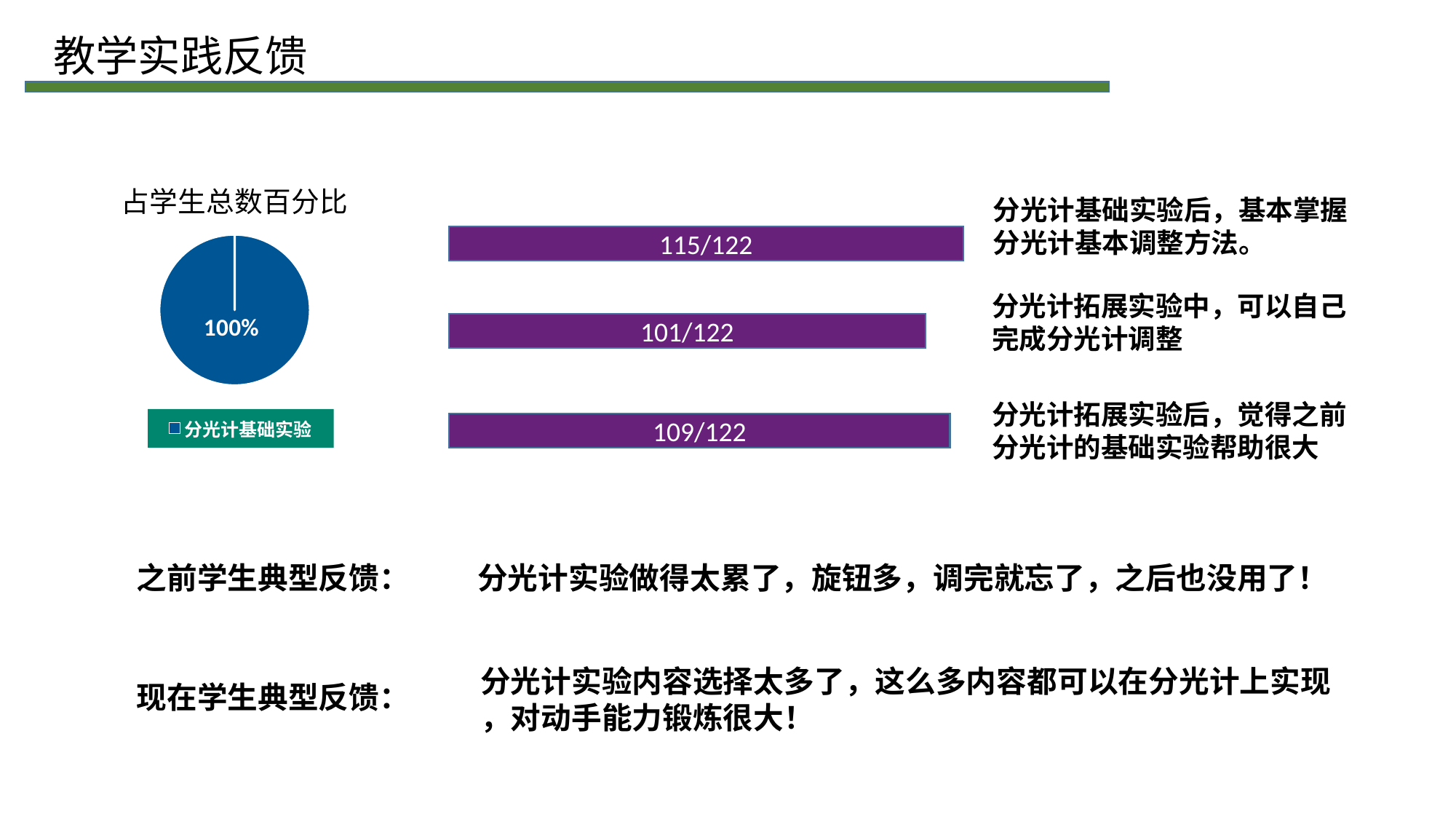

教学实践反馈

### Chart:

| Category | 占学生总数百分比 |
|---|---|
| 分光计基础实验 | 1.0 |
分光计基础实验后，基本掌握分光计基本调整方法。
115/122
分光计拓展实验中，可以自己
完成分光计调整
101/122
分光计拓展实验后，觉得之前分光计的基础实验帮助很大
109/122
之前学生典型反馈：
分光计实验做得太累了，旋钮多，调完就忘了，之后也没用了！
分光计实验内容选择太多了，这么多内容都可以在分光计上实现
，对动手能力锻炼很大！
现在学生典型反馈：